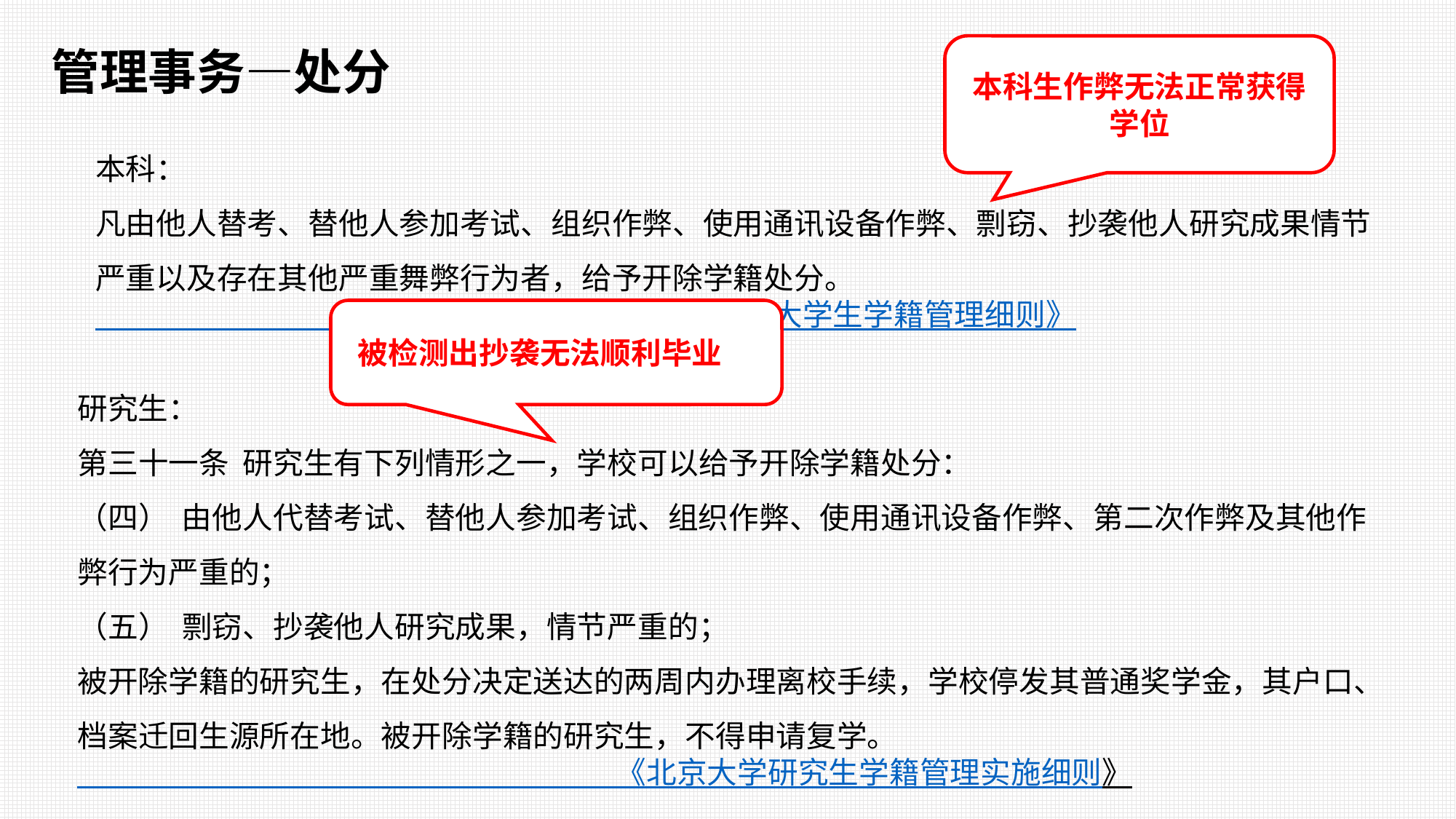

管理事务—处分
本科生作弊无法正常获得学位
本科：
凡由他人替考、替他人参加考试、组织作弊、使用通讯设备作弊、剽窃、抄袭他人研究成果情节严重以及存在其他严重舞弊行为者，给予开除学籍处分。
                                                                              《北京大学大学生学籍管理细则》

被检测出抄袭无法顺利毕业
研究生：
第三十一条  研究生有下列情形之一，学校可以给予开除学籍处分：
（四）  由他人代替考试、替他人参加考试、组织作弊、使用通讯设备作弊、第二次作弊及其他作弊行为严重的；
（五）  剽窃、抄袭他人研究成果，情节严重的；
被开除学籍的研究生，在处分决定送达的两周内办理离校手续，学校停发其普通奖学金，其户口、档案迁回生源所在地。被开除学籍的研究生，不得申请复学。
                                                                                《北京大学研究生学籍管理实施细则》